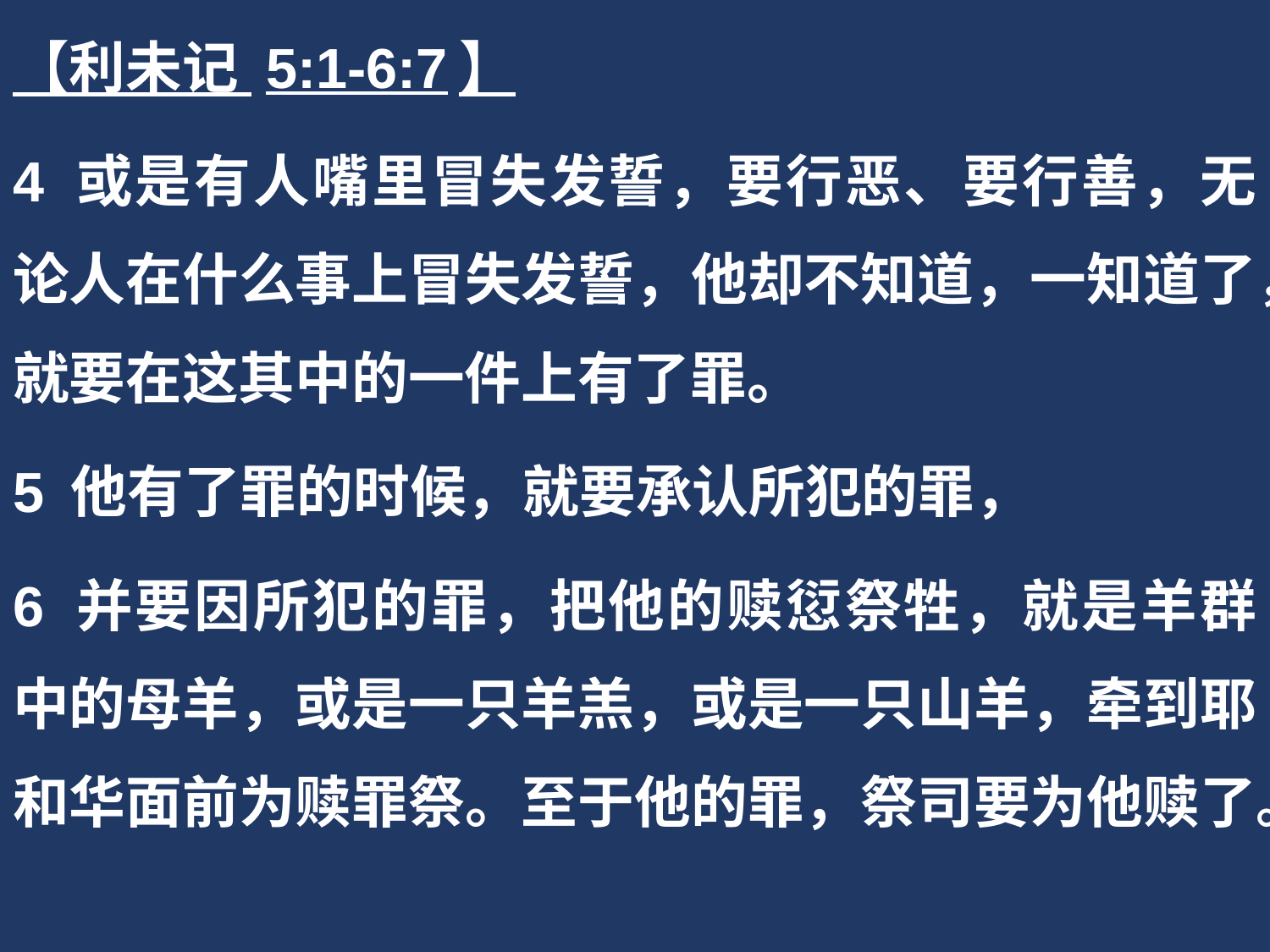

【利未记 5:1-6:7】
4 或是有人嘴里冒失发誓，要行恶、要行善，无论人在什么事上冒失发誓，他却不知道，一知道了，就要在这其中的一件上有了罪。
5 他有了罪的时候，就要承认所犯的罪，
6 并要因所犯的罪，把他的赎愆祭牲，就是羊群中的母羊，或是一只羊羔，或是一只山羊，牵到耶和华面前为赎罪祭。至于他的罪，祭司要为他赎了。